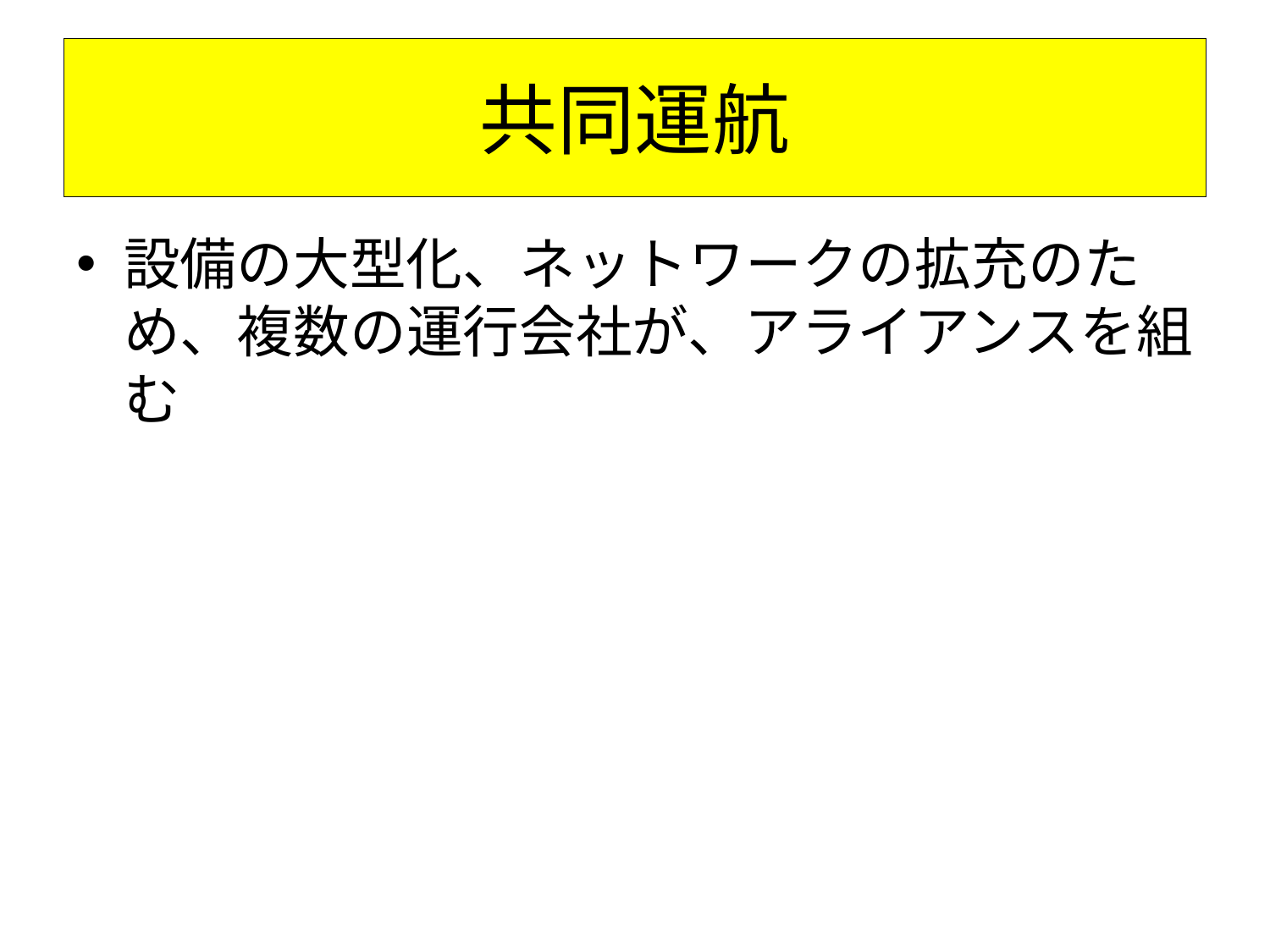

# 共同運航
設備の大型化、ネットワークの拡充のため、複数の運行会社が、アライアンスを組む